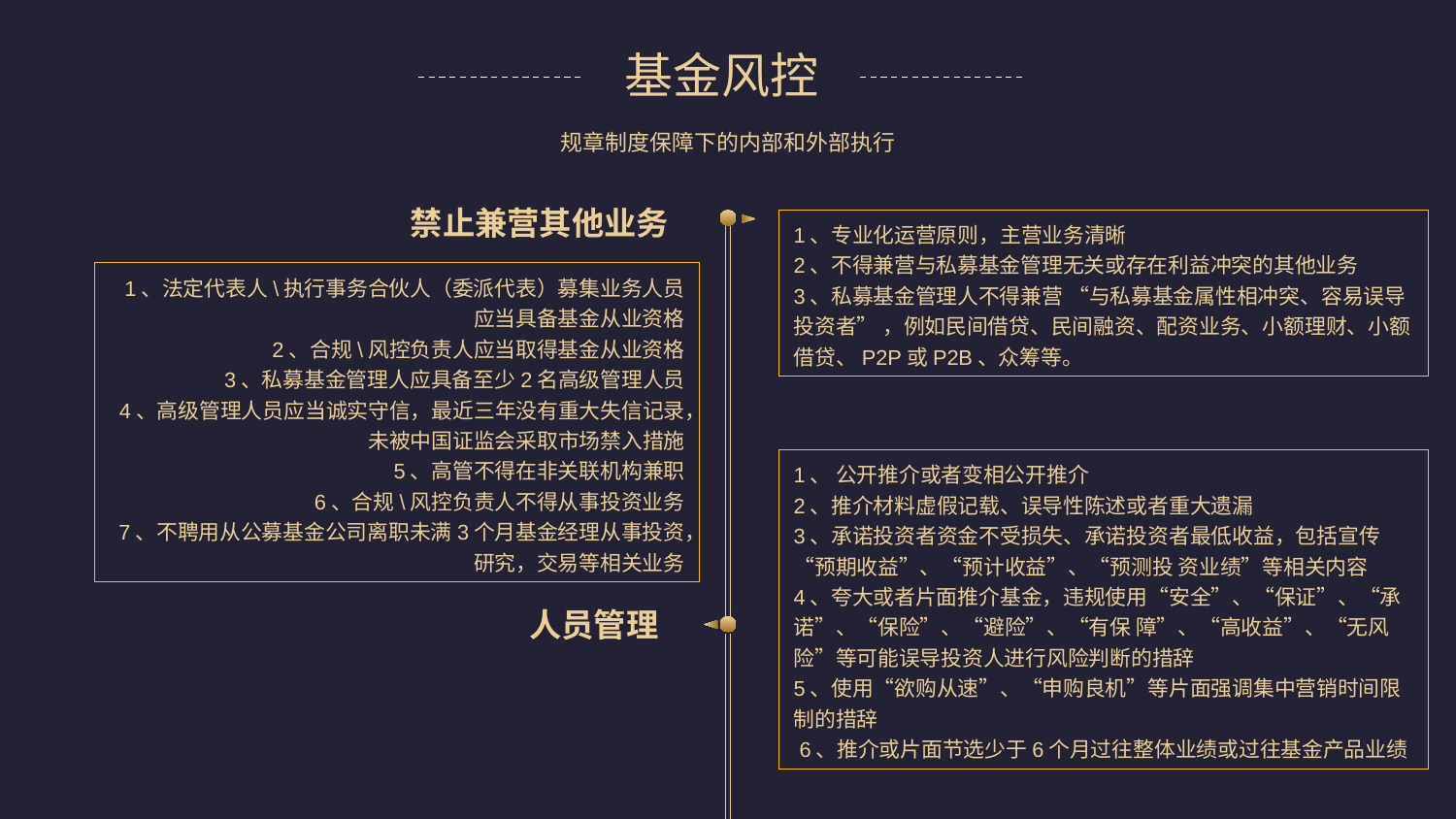

基金风控
规章制度保障下的内部和外部执行
禁止兼营其他业务

1、专业化运营原则，主营业务清晰
2、不得兼营与私募基金管理无关或存在利益冲突的其他业务
3、私募基金管理人不得兼营 “与私募基金属性相冲突、容易误导投资者” ，例如民间借贷、民间融资、配资业务、小额理财、小额借贷、P2P或P2B、众筹等。

1、法定代表人\执行事务合伙人（委派代表）募集业务人员应当具备基金从业资格
2、合规\风控负责人应当取得基金从业资格
3、私募基金管理人应具备至少2名高级管理人员
4、高级管理人员应当诚实守信，最近三年没有重大失信记录，未被中国证监会采取市场禁入措施
5、高管不得在非关联机构兼职
6、合规\风控负责人不得从事投资业务
7、不聘用从公募基金公司离职未满3个月基金经理从事投资，研究，交易等相关业务
1、 公开推介或者变相公开推介
2、推介材料虚假记载、误导性陈述或者重大遗漏
3、承诺投资者资金不受损失、承诺投资者最低收益，包括宣传“预期收益”、“预计收益”、“预测投 资业绩”等相关内容
4、夸大或者片面推介基金，违规使用“安全”、“保证”、“承诺”、“保险”、“避险”、“有保 障”、“高收益”、“无风险”等可能误导投资人进行风险判断的措辞
5、使用“欲购从速”、“申购良机”等片面强调集中营销时间限制的措辞
 6、推介或片面节选少于6个月过往整体业绩或过往基金产品业绩
人员管理